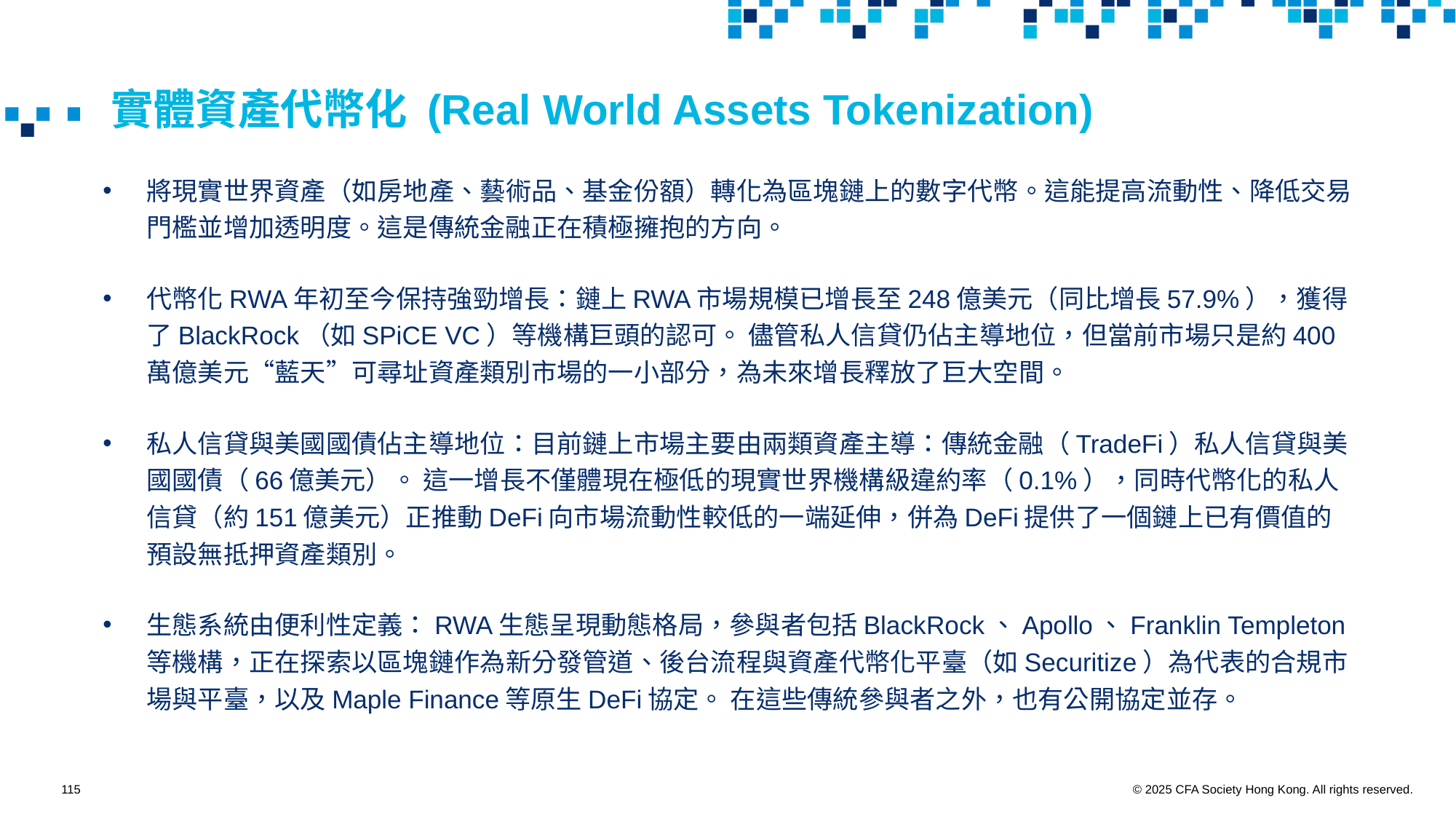

# 實體資產代幣化 (Real World Assets Tokenization)
將現實世界資產（如房地產、藝術品、基金份額）轉化為區塊鏈上的數字代幣。這能提高流動性、降低交易門檻並增加透明度。這是傳統金融正在積極擁抱的方向。
代幣化RWA年初至今保持強勁增長：鏈上RWA市場規模已增長至248億美元（同比增長57.9%），獲得了BlackRock（如SPiCE VC）等機構巨頭的認可。 儘管私人信貸仍佔主導地位，但當前市場只是約400萬億美元“藍天”可尋址資產類別市場的一小部分，為未來增長釋放了巨大空間。
私人信貸與美國國債佔主導地位：目前鏈上市場主要由兩類資產主導：傳統金融（TradeFi）私人信貸與美國國債（66億美元）。 這一增長不僅體現在極低的現實世界機構級違約率（0.1%），同時代幣化的私人信貸（約151億美元）正推動DeFi向市場流動性較低的一端延伸，併為DeFi提供了一個鏈上已有價值的預設無抵押資產類別。
生態系統由便利性定義：RWA生態呈現動態格局，參與者包括BlackRock、Apollo、Franklin Templeton等機構，正在探索以區塊鏈作為新分發管道、後台流程與資產代幣化平臺（如Securitize）為代表的合規市場與平臺，以及Maple Finance等原生DeFi協定。 在這些傳統參與者之外，也有公開協定並存。
115
© 2025 CFA Society Hong Kong. All rights reserved.